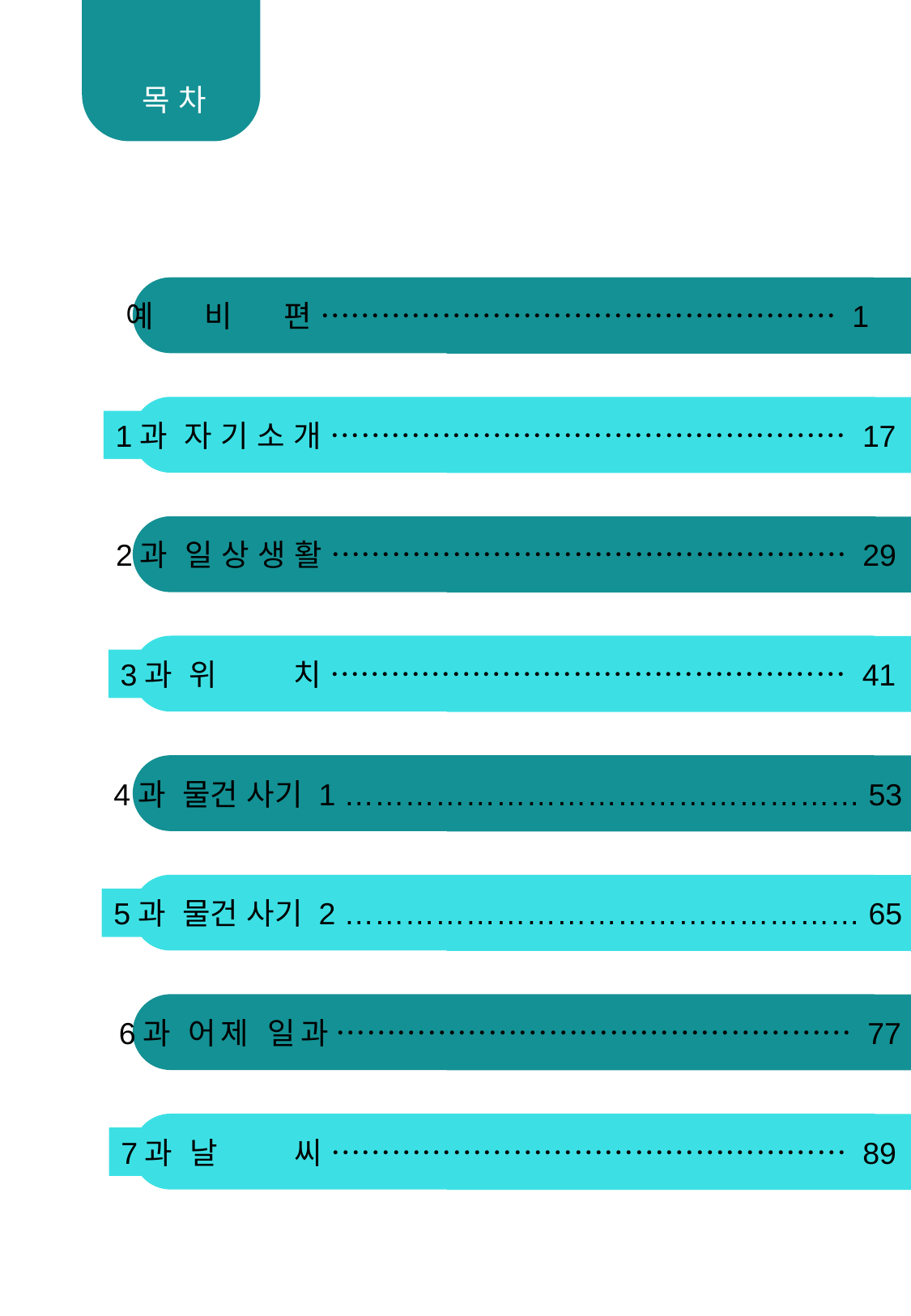

목 차

예      비      편 …………………………………………… 1

1과  자 기 소 개 …………………………………………… 17

2과  일 상 생 활 …………………………………………… 29

3과  위         치 …………………………………………… 41

4과  물건 사기 1 …………………………………………… 53

5과  물건 사기 2 …………………………………………… 65

6과  어 제   일 과 …………………………………………… 77

7과  날         씨 …………………………………………… 89